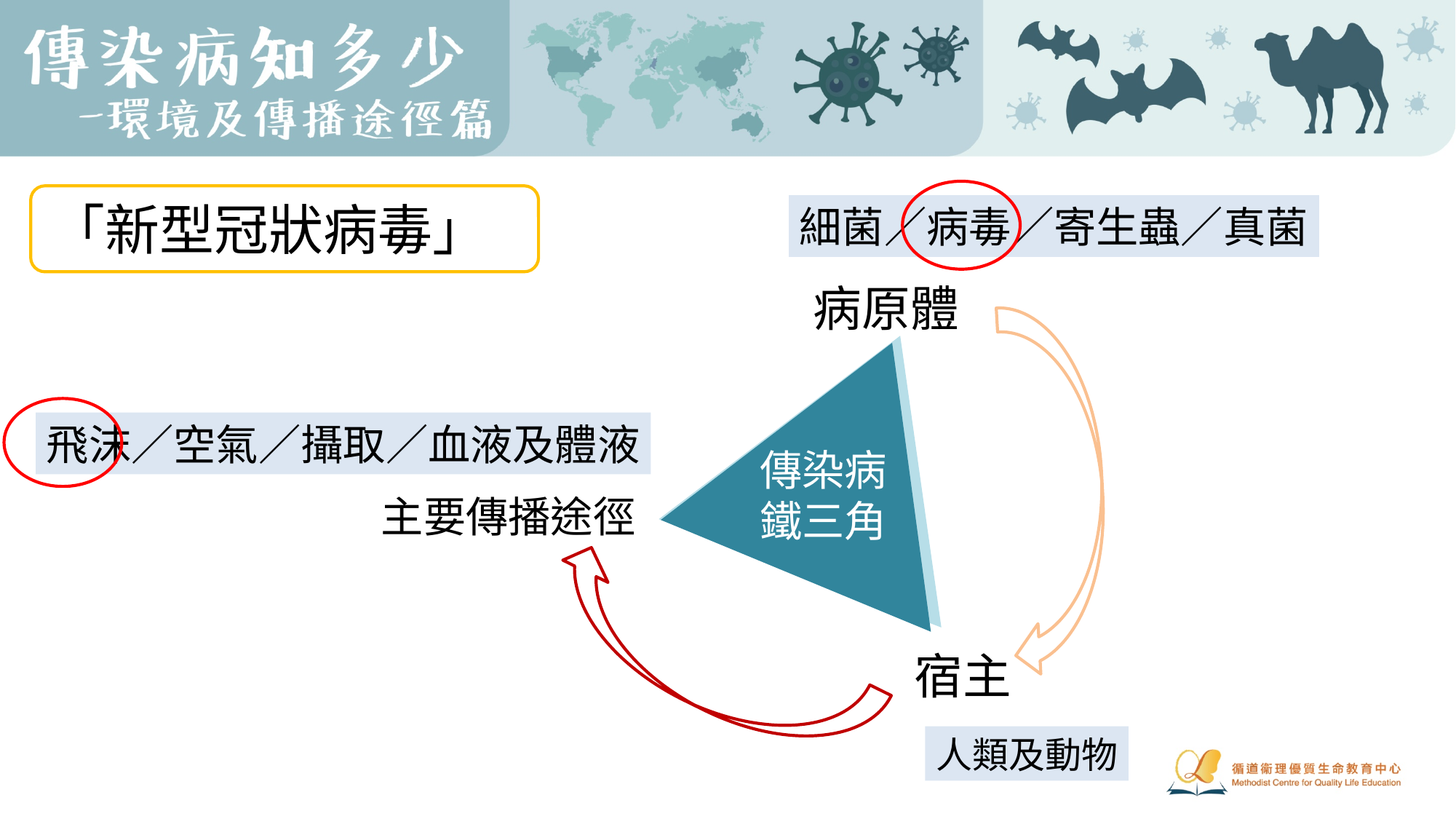

「新型冠狀病毒」
細菌／病毒／寄生蟲／真菌
病原體

飛沫／空氣／攝取／血液及體液
傳染病
鐵三角

主要傳播途徑
宿主
人類及動物